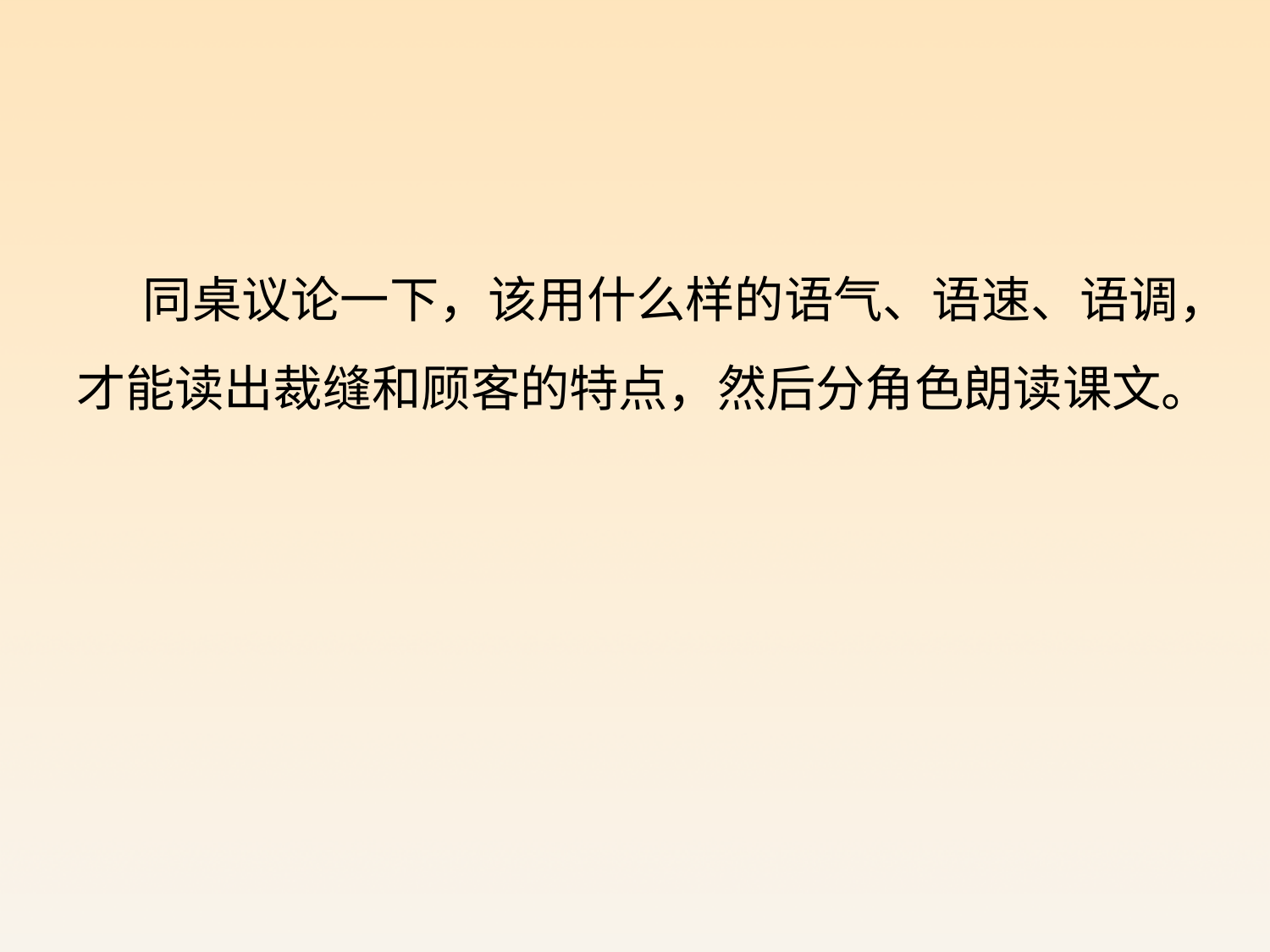

同桌议论一下，该用什么样的语气、语速、语调，才能读出裁缝和顾客的特点，然后分角色朗读课文。